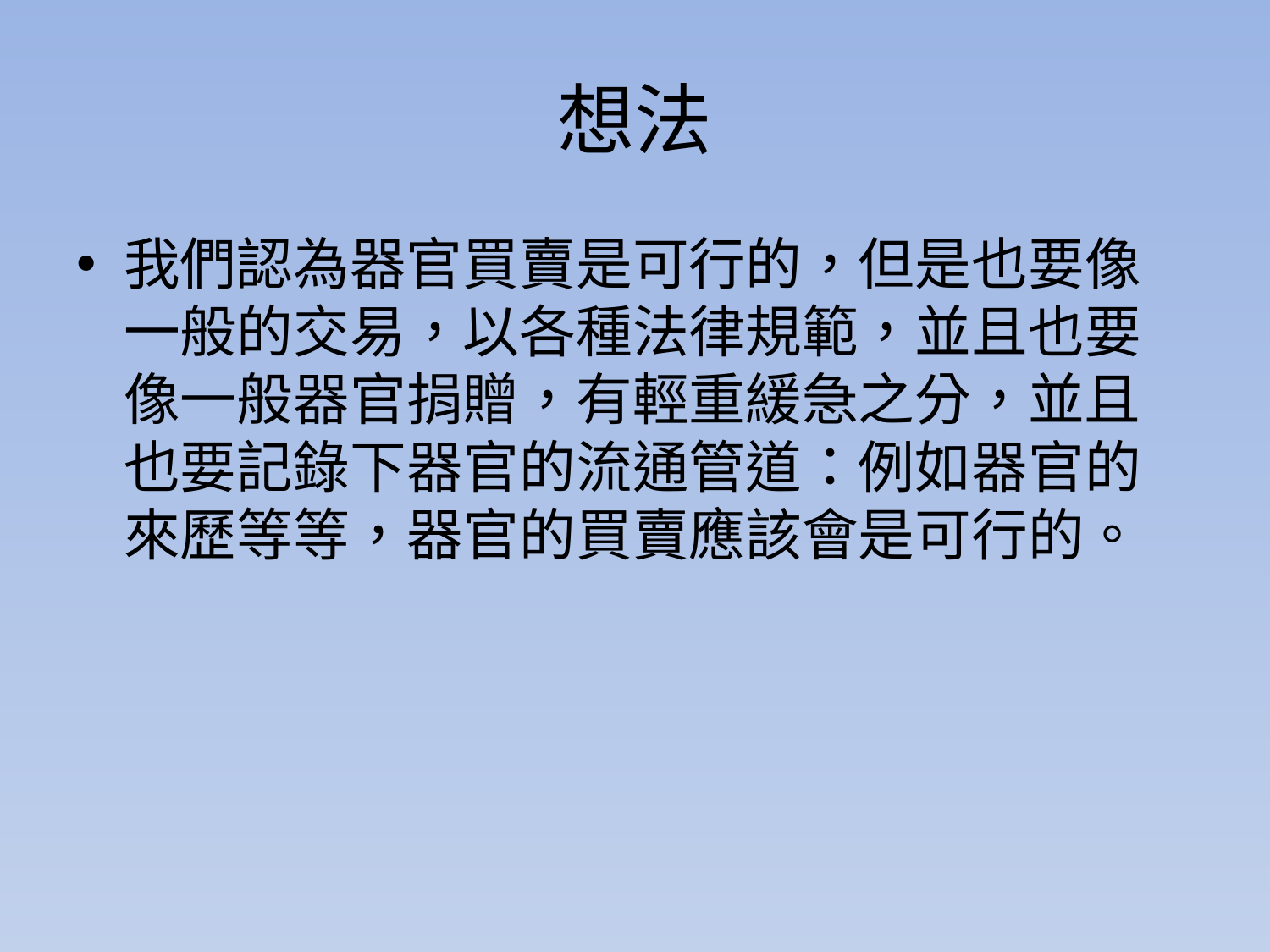

# 想法
我們認為器官買賣是可行的，但是也要像一般的交易，以各種法律規範，並且也要像一般器官捐贈，有輕重緩急之分，並且也要記錄下器官的流通管道：例如器官的來歷等等，器官的買賣應該會是可行的。